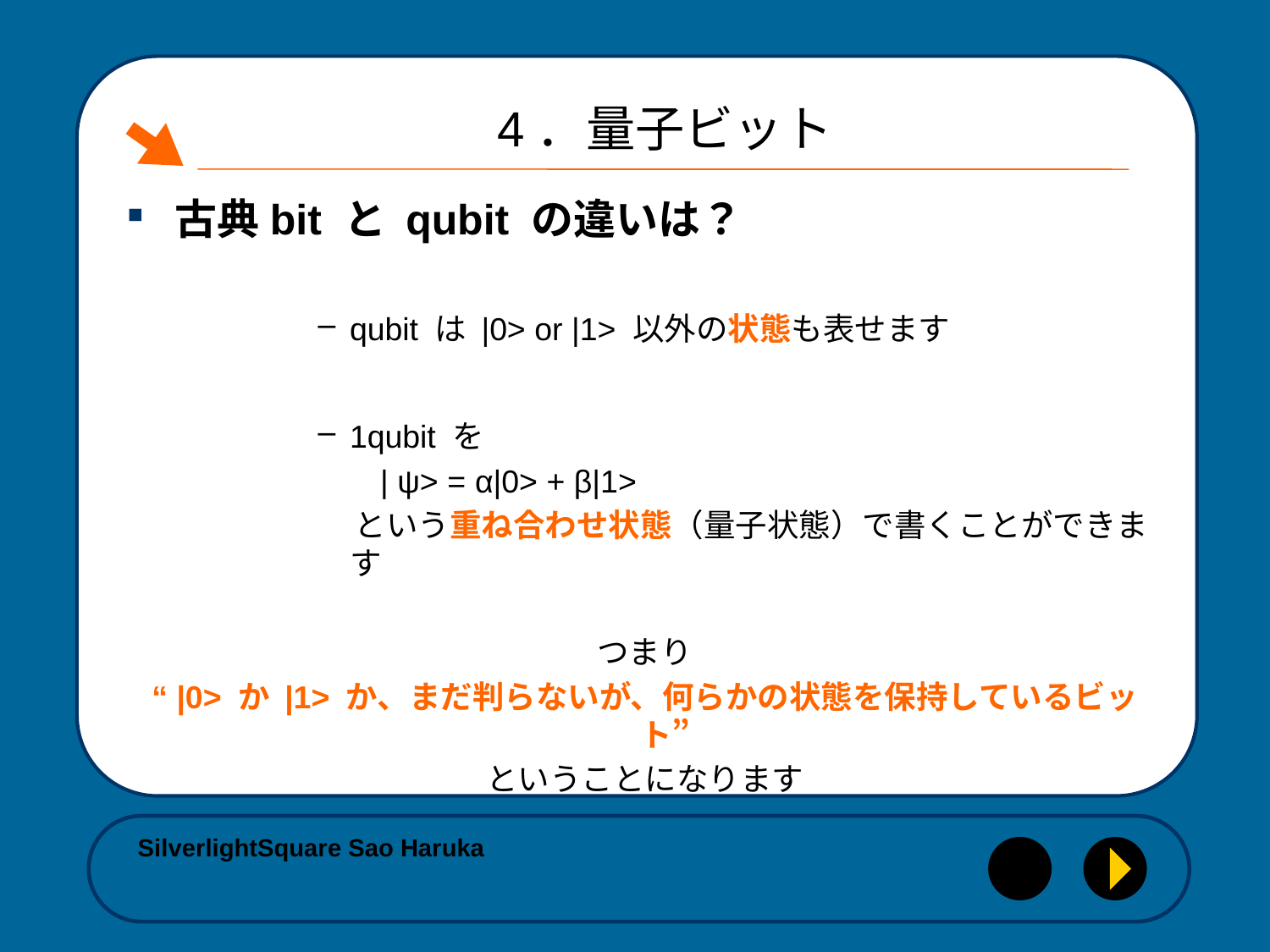

# 4．量子ビット
古典bit と qubit の違いは？

qubit は |0> or |1> 以外の状態も表せます

1qubit を
       | ψ> = α|0> + β|1>
    という重ね合わせ状態（量子状態）で書くことができます

つまり
“ |0> か |1> か、まだ判らないが、何らかの状態を保持しているビット”
ということになります
SilverlightSquare Sao Haruka